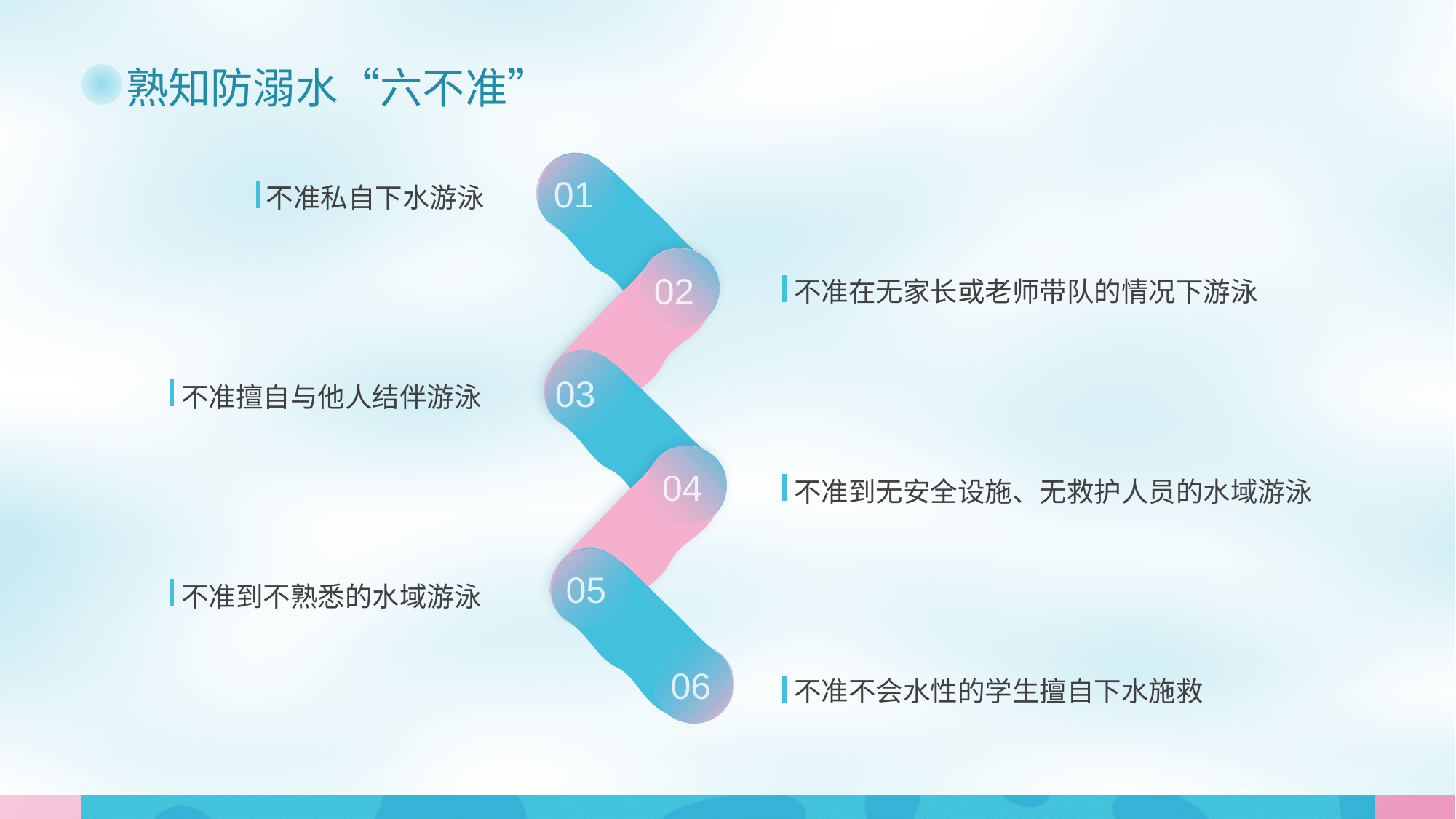

熟知防溺水“六不准”

不准私自下水游泳
01

不准在无家长或老师带队的情况下游泳
02

不准擅自与他人结伴游泳
03

不准到无安全设施、无救护人员的水域游泳
04

05
不准到不熟悉的水域游泳

06
不准不会水性的学生擅自下水施救